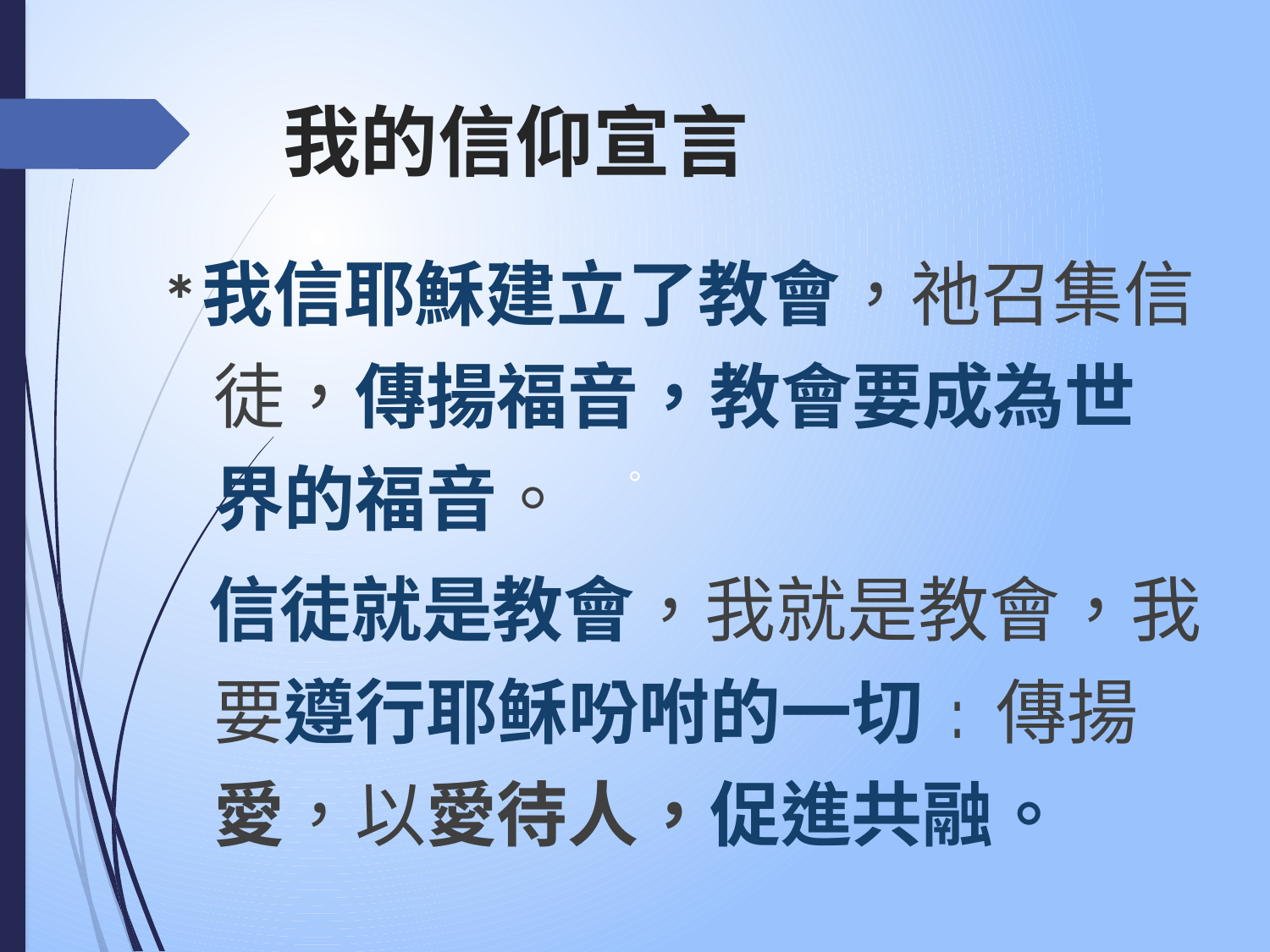

# 我的信仰宣言
*我信耶穌建立了教會，祂召集信徒，傳揚福音，教會要成為世界的福音。
  信徒就是教會，我就是教會，我要遵行耶稣吩咐的一切 : 傳揚愛，以愛待人，促進共融。
。
。